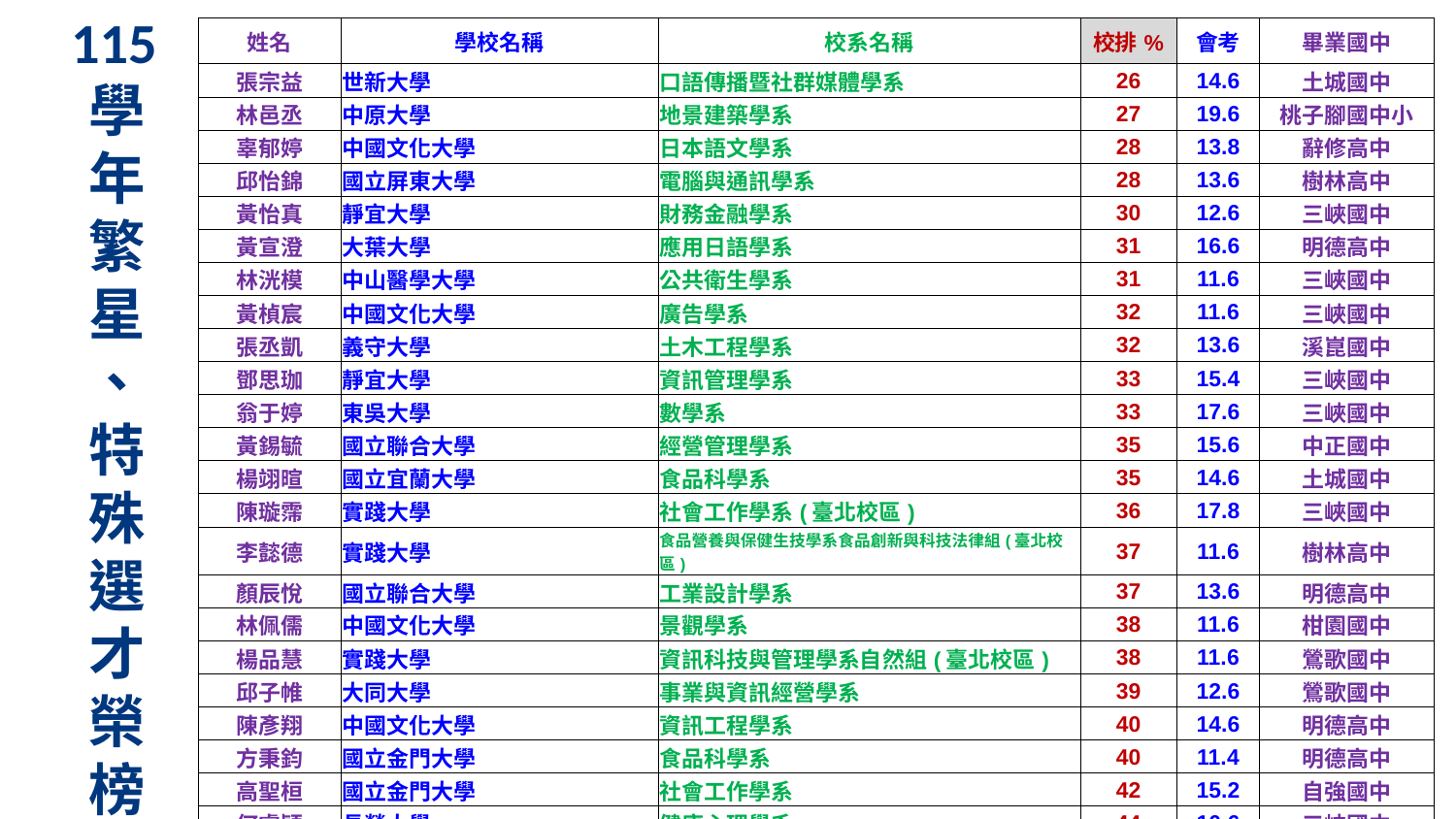

# 115學年繁星 、特殊選才榮榜
| 姓名 | 學校名稱 | 校系名稱 | 校排% | 會考 | 畢業國中 |
| --- | --- | --- | --- | --- | --- |
| 張宗益 | 世新大學 | 口語傳播暨社群媒體學系 | 26 | 14.6 | 土城國中 |
| 林邑丞 | 中原大學 | 地景建築學系 | 27 | 19.6 | 桃子腳國中小 |
| 辜郁婷 | 中國文化大學 | 日本語文學系 | 28 | 13.8 | 辭修高中 |
| 邱怡錦 | 國立屏東大學 | 電腦與通訊學系 | 28 | 13.6 | 樹林高中 |
| 黃怡真 | 靜宜大學 | 財務金融學系 | 30 | 12.6 | 三峽國中 |
| 黃宣澄 | 大葉大學 | 應用日語學系 | 31 | 16.6 | 明德高中 |
| 林洸模 | 中山醫學大學 | 公共衛生學系 | 31 | 11.6 | 三峽國中 |
| 黃楨宸 | 中國文化大學 | 廣告學系 | 32 | 11.6 | 三峽國中 |
| 張丞凱 | 義守大學 | 土木工程學系 | 32 | 13.6 | 溪崑國中 |
| 鄧思珈 | 靜宜大學 | 資訊管理學系 | 33 | 15.4 | 三峽國中 |
| 翁于婷 | 東吳大學 | 數學系 | 33 | 17.6 | 三峽國中 |
| 黃錫毓 | 國立聯合大學 | 經營管理學系 | 35 | 15.6 | 中正國中 |
| 楊翊暄 | 國立宜蘭大學 | 食品科學系 | 35 | 14.6 | 土城國中 |
| 陳璇霈 | 實踐大學 | 社會工作學系(臺北校區) | 36 | 17.8 | 三峽國中 |
| 李懿德 | 實踐大學 | 食品營養與保健生技學系食品創新與科技法律組(臺北校區) | 37 | 11.6 | 樹林高中 |
| 顏辰悅 | 國立聯合大學 | 工業設計學系 | 37 | 13.6 | 明德高中 |
| 林佩儒 | 中國文化大學 | 景觀學系 | 38 | 11.6 | 柑園國中 |
| 楊品慧 | 實踐大學 | 資訊科技與管理學系自然組(臺北校區) | 38 | 11.6 | 鶯歌國中 |
| 邱子帷 | 大同大學 | 事業與資訊經營學系 | 39 | 12.6 | 鶯歌國中 |
| 陳彥翔 | 中國文化大學 | 資訊工程學系 | 40 | 14.6 | 明德高中 |
| 方秉鈞 | 國立金門大學 | 食品科學系 | 40 | 11.4 | 明德高中 |
| 高聖桓 | 國立金門大學 | 社會工作學系 | 42 | 15.2 | 自強國中 |
| 何睿穎 | 長榮大學 | 健康心理學系 | 44 | 10.6 | 三峽國中 |
| 鄭湘頤 | 真理大學 | 法律學系 | 45 | 14.6 | 中正國中 |
| 温儀涵 | 亞洲大學 | 幼兒教育學系 | 45 | 14.6 | 頭份國中 |
| 許祐恩 | 義守大學 | 大眾傳播學系 | 46 | 12.6 | 三峽國中 |
| 廖宇杰 | 國立臺東大學 | 資訊工程學系 | 49 | 12.8 | 鶯歌國中 |